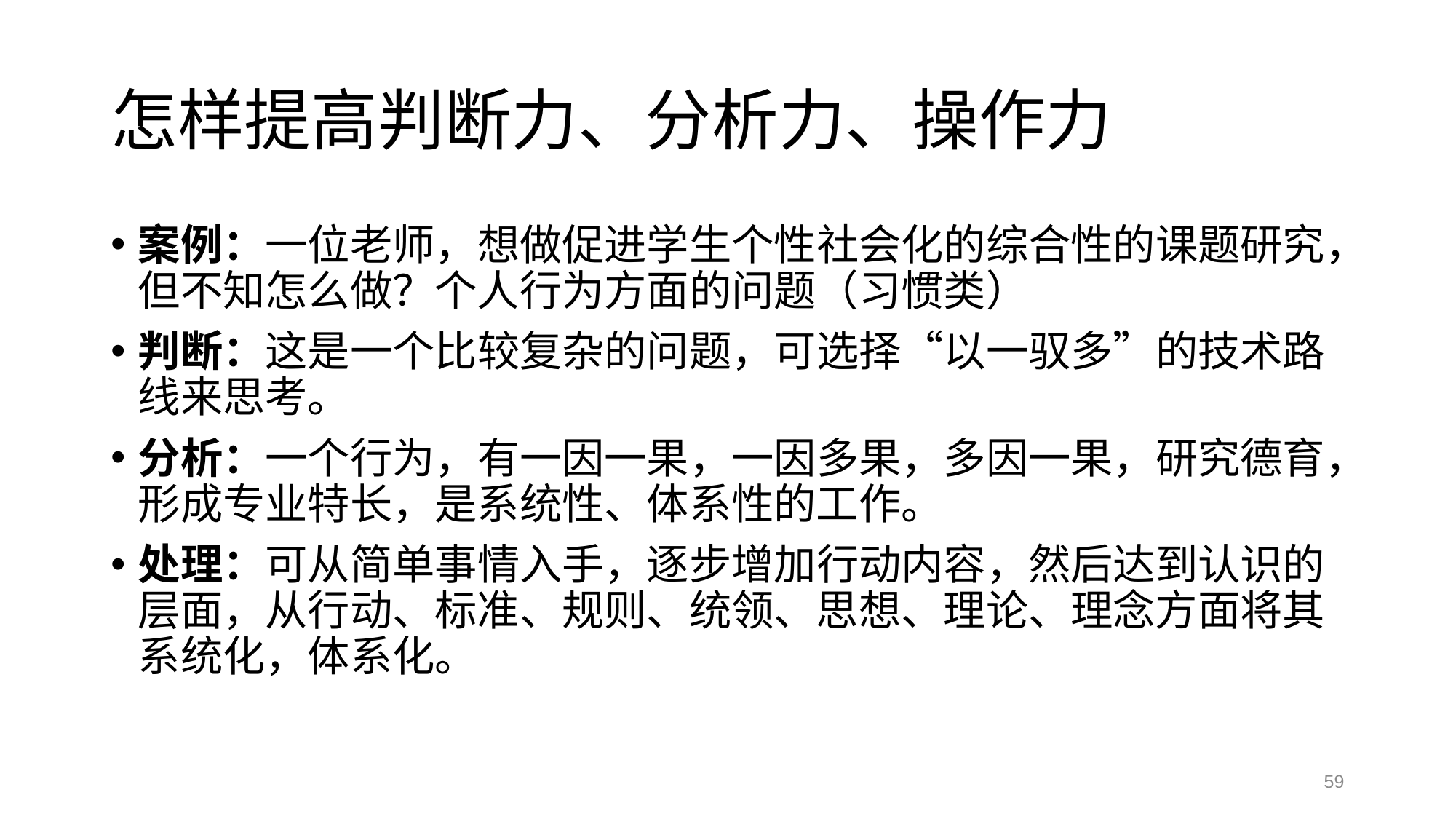

# 怎样提高判断力、分析力、操作力
案例：一位老师，想做促进学生个性社会化的综合性的课题研究，但不知怎么做？个人行为方面的问题（习惯类）
判断：这是一个比较复杂的问题，可选择“以一驭多”的技术路线来思考。
分析：一个行为，有一因一果，一因多果，多因一果，研究德育，形成专业特长，是系统性、体系性的工作。
处理：可从简单事情入手，逐步增加行动内容，然后达到认识的层面，从行动、标准、规则、统领、思想、理论、理念方面将其系统化，体系化。

59